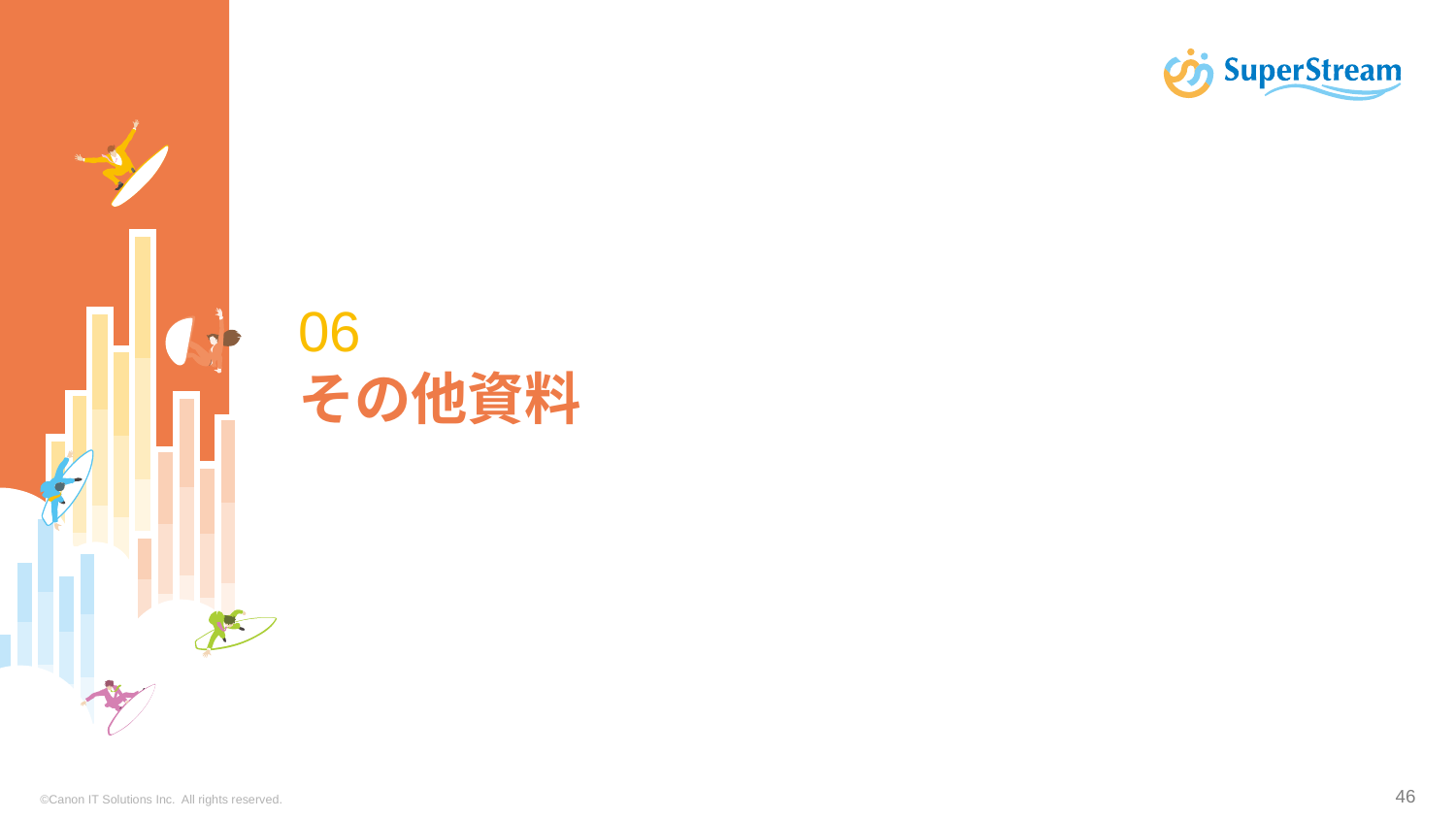

# 06 その他資料
©Canon IT Solutions Inc.  All rights reserved.
46